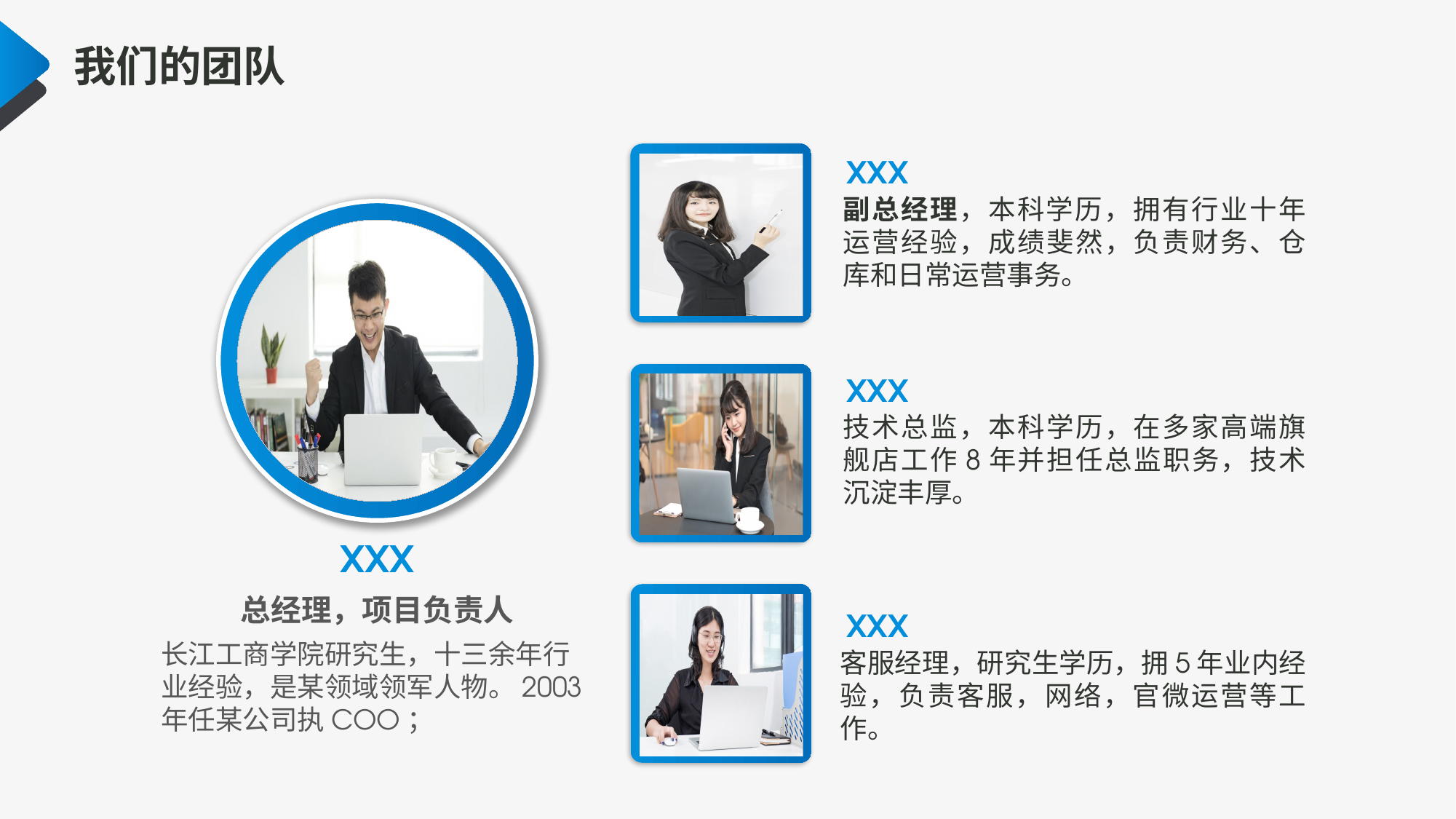

我们的团队

XXX

副总经理，本科学历，拥有行业十年运营经验，成绩斐然，负责财务、仓库和日常运营事务。

XXX

技术总监，本科学历，在多家高端旗舰店工作8年并担任总监职务，技术沉淀丰厚。
XXX

总经理，项目负责人

XXX
长江工商学院研究生，十三余年行业经验，是某领域领军人物。2003年任某公司执COO；
客服经理，研究生学历，拥5年业内经验，负责客服，网络，官微运营等工作。